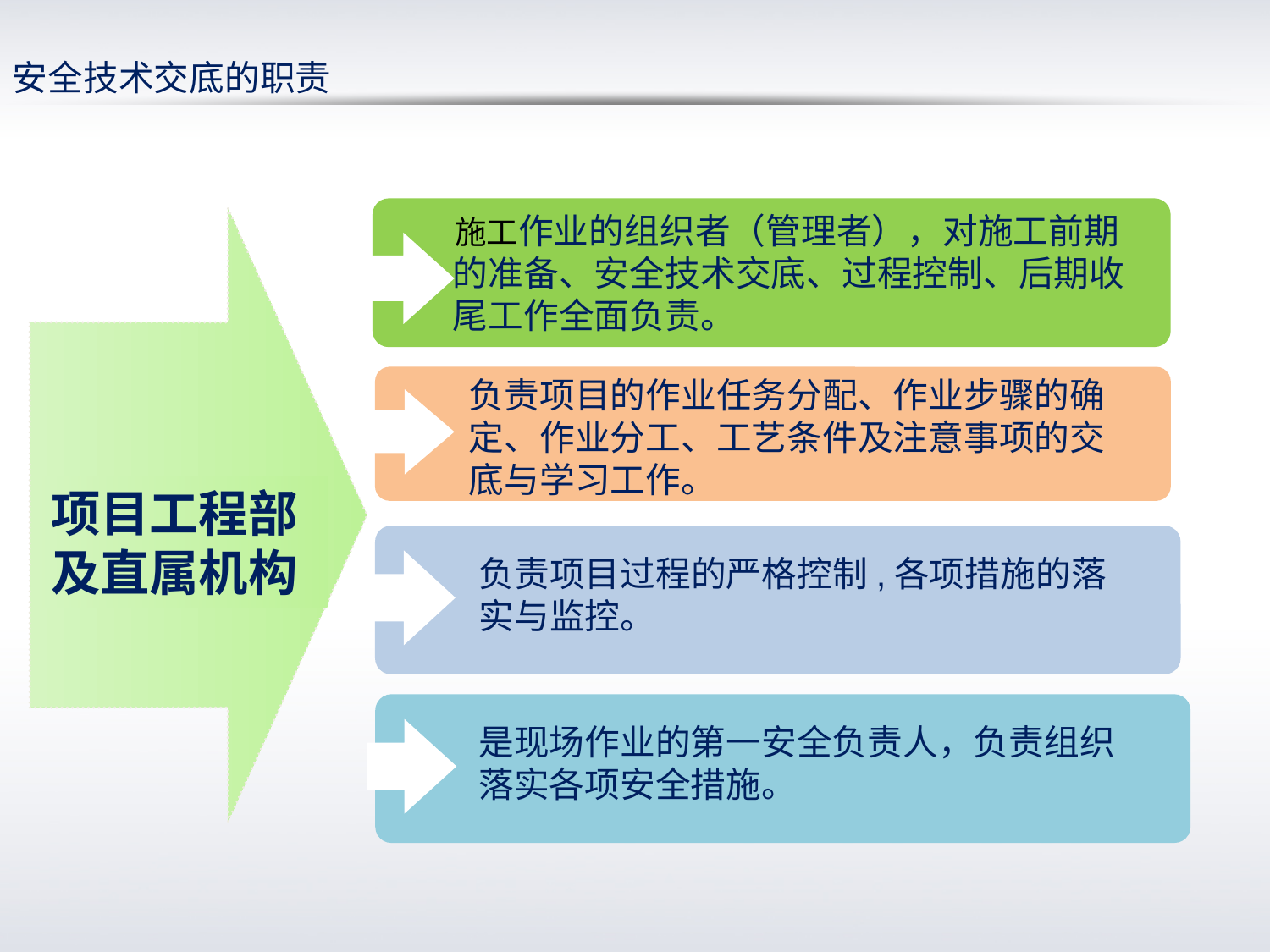

安全技术交底的职责
        施工作业的组织者（管理者），对施工前期
       的准备、安全技术交底、过程控制、后期收
       尾工作全面负责。

项目工程部及直属机构

负责项目的作业任务分配、作业步骤的确定、作业分工、工艺条件及注意事项的交底与学习工作。

负责项目过程的严格控制,各项措施的落实与监控。

是现场作业的第一安全负责人，负责组织落实各项安全措施。

11